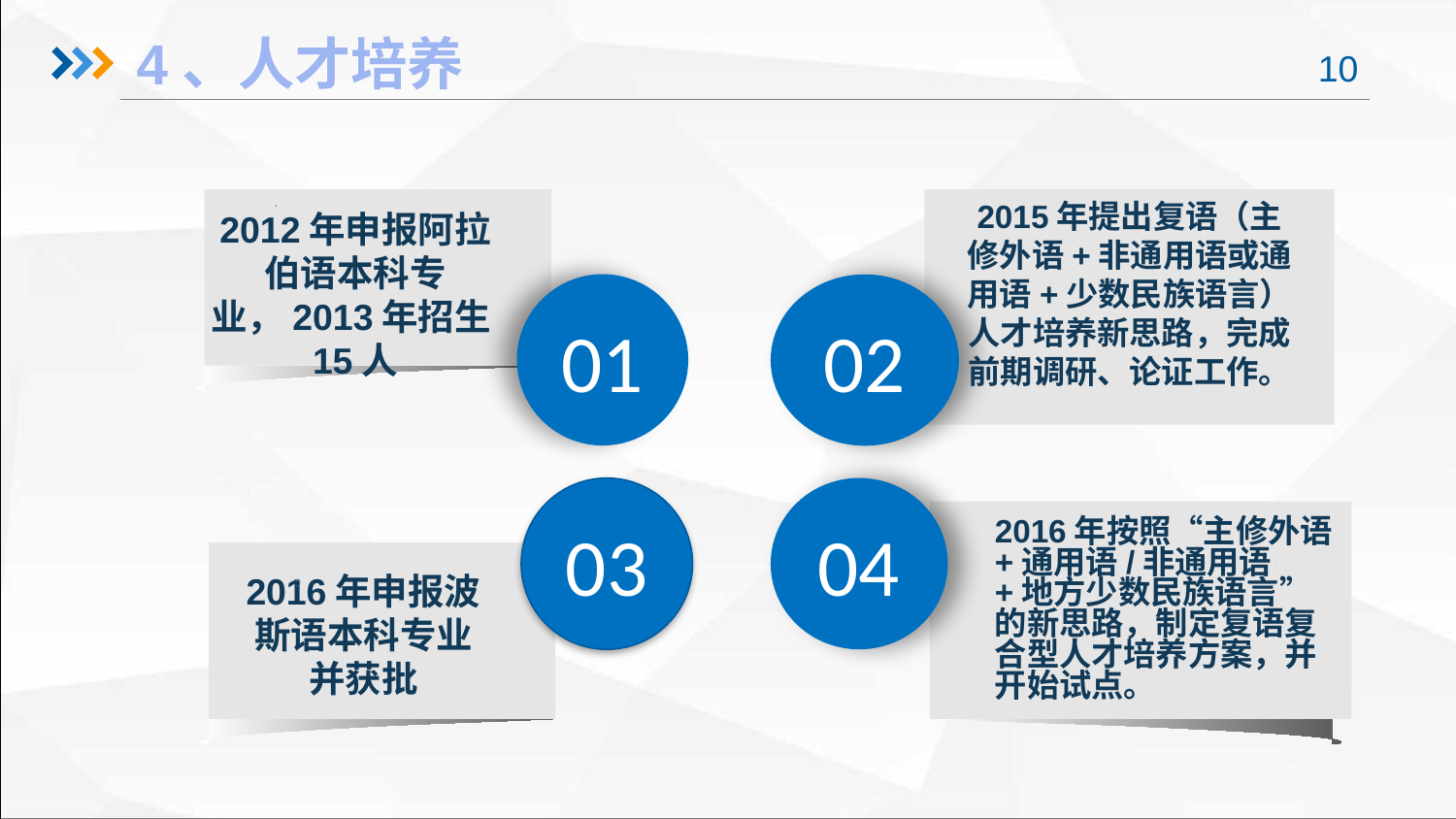

4、人才培养

2012年申报阿拉伯语本科专业，2013年招生15人

01

2015年提出复语（主修外语+非通用语或通用语+少数民族语言）人才培养新思路，完成前期调研、论证工作。

02
04

2016年按照“主修外语+通用语/非通用语+地方少数民族语言”的新思路，制定复语复合型人才培养方案，并开始试点。

03

2016年申报波斯语本科专业并获批